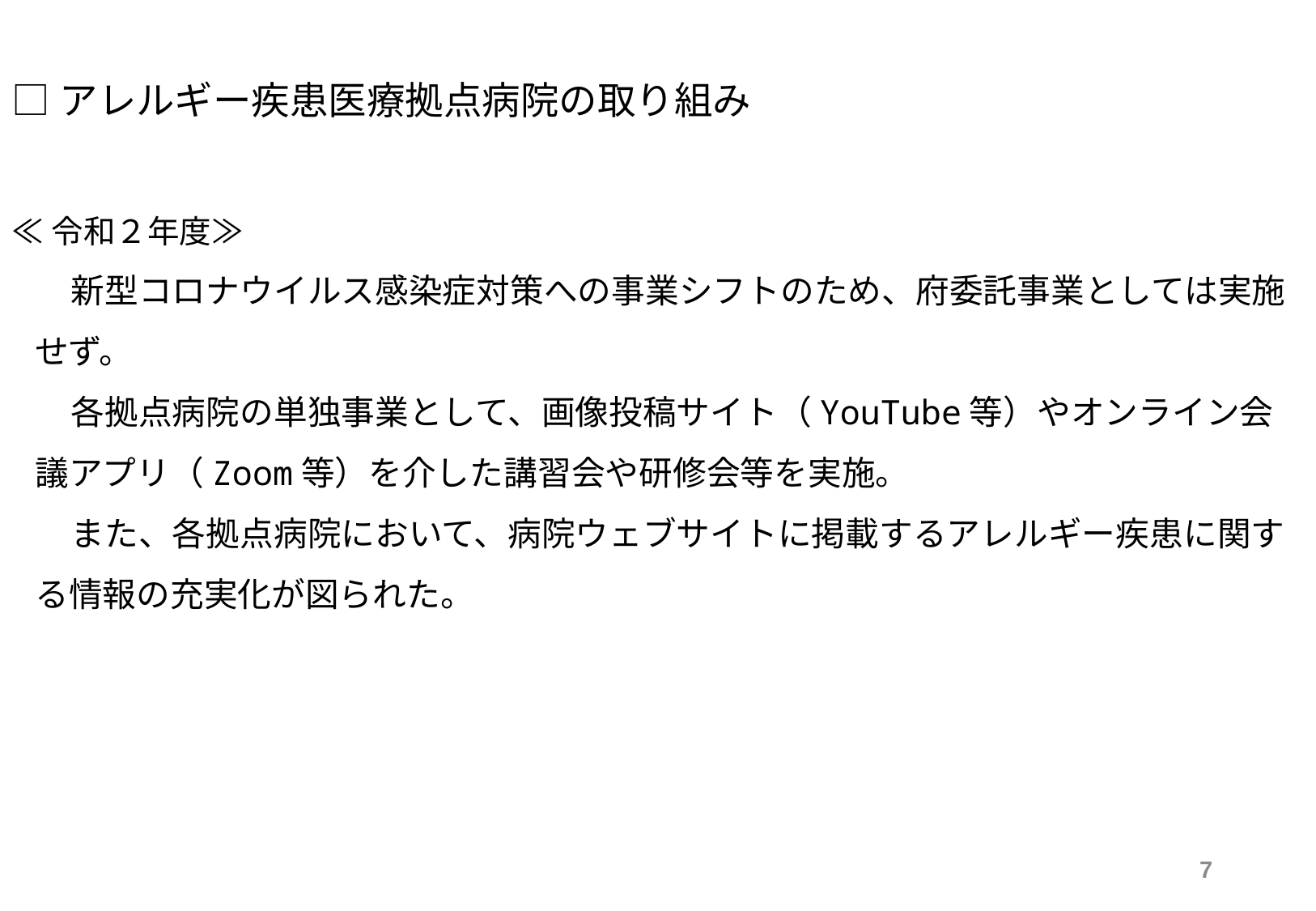

□アレルギー疾患医療拠点病院の取り組み
≪令和２年度≫
新型コロナウイルス感染症対策への事業シフトのため、府委託事業としては実施せず。
各拠点病院の単独事業として、画像投稿サイト（YouTube等）やオンライン会議アプリ（Zoom等）を介した講習会や研修会等を実施。
また、各拠点病院において、病院ウェブサイトに掲載するアレルギー疾患に関する情報の充実化が図られた。
7